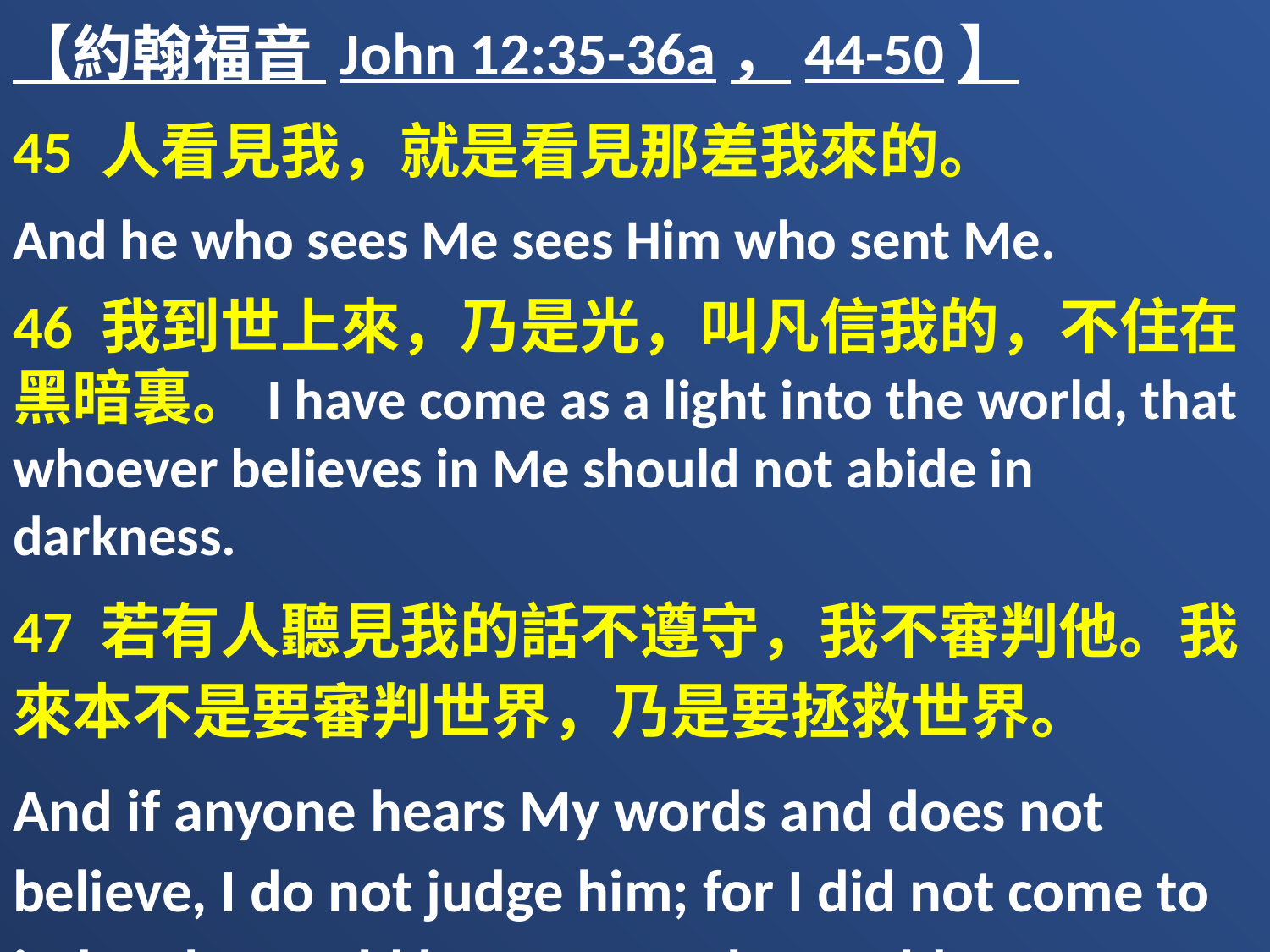

【約翰福音 John 12:35-36a，44-50】
45 人看見我，就是看見那差我來的。
And he who sees Me sees Him who sent Me.
46 我到世上來，乃是光，叫凡信我的，不住在黑暗裏。I have come as a light into the world, that whoever believes in Me should not abide in darkness.
47 若有人聽見我的話不遵守，我不審判他。我來本不是要審判世界，乃是要拯救世界。
And if anyone hears My words and does not believe, I do not judge him; for I did not come to judge the world but to save the world.